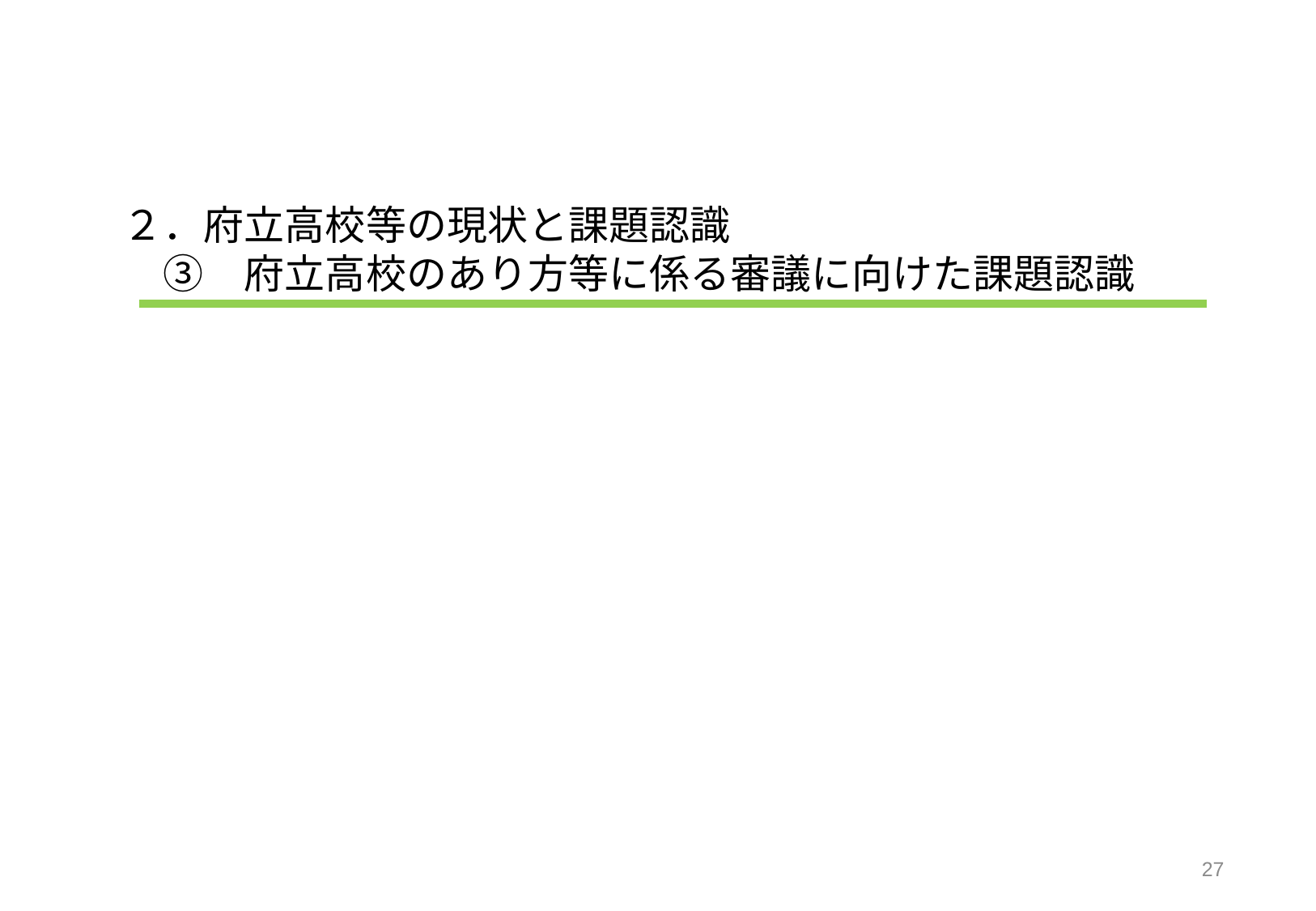

２．府立高校等の現状と課題認識
　③　府立高校のあり方等に係る審議に向けた課題認識
27